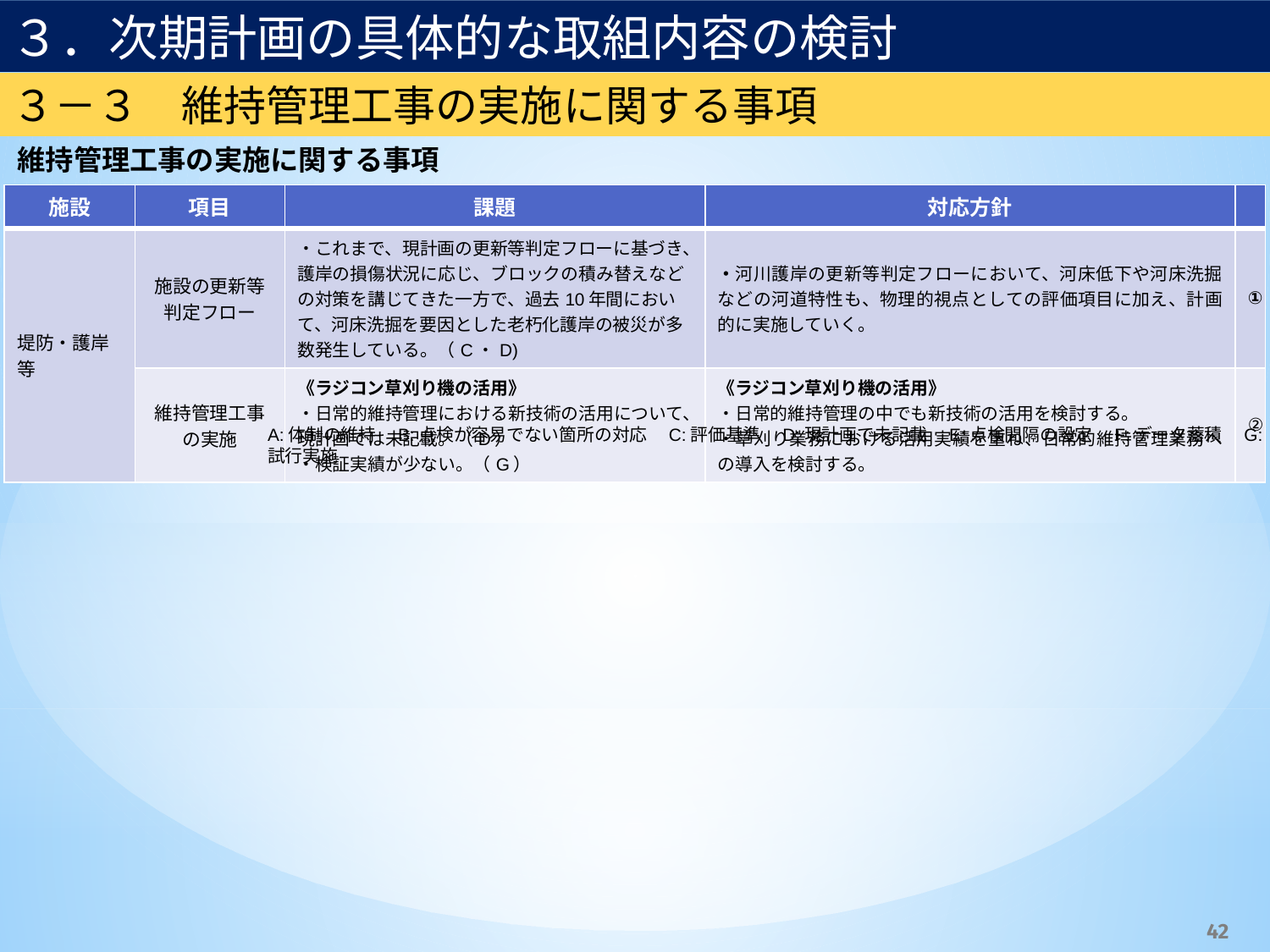

３．次期計画の具体的な取組内容の検討
３－３　維持管理工事の実施に関する事項
維持管理工事の実施に関する事項
| 施設 | 項目 | 課題 | 対応方針 |  |
| --- | --- | --- | --- | --- |
| 堤防・護岸等 | 施設の更新等判定フロー | ・これまで、現計画の更新等判定フローに基づき、護岸の損傷状況に応じ、ブロックの積み替えなどの対策を講じてきた一方で、過去10年間において、河床洗掘を要因とした老朽化護岸の被災が多数発生している。（C・D) | ・河川護岸の更新等判定フローにおいて、河床低下や河床洗掘などの河道特性も、物理的視点としての評価項目に加え、計画的に実施していく。 | ① |
|  | 維持管理工事の実施 | 《ラジコン草刈り機の活用》 ・日常的維持管理における新技術の活用について、現計画では未記載。（D） ・検証実績が少ない。（G） | 《ラジコン草刈り機の活用》 ・日常的維持管理の中でも新技術の活用を検討する。 ・草刈り業務における活用実績を重ね、日常的維持管理業務への導入を検討する。 | ② |
A:体制の維持　B:点検が容易でない箇所の対応　C:評価基準　D:現計画で未記載　E:点検間隔の設定　F:データ蓄積　G:試行実施
42